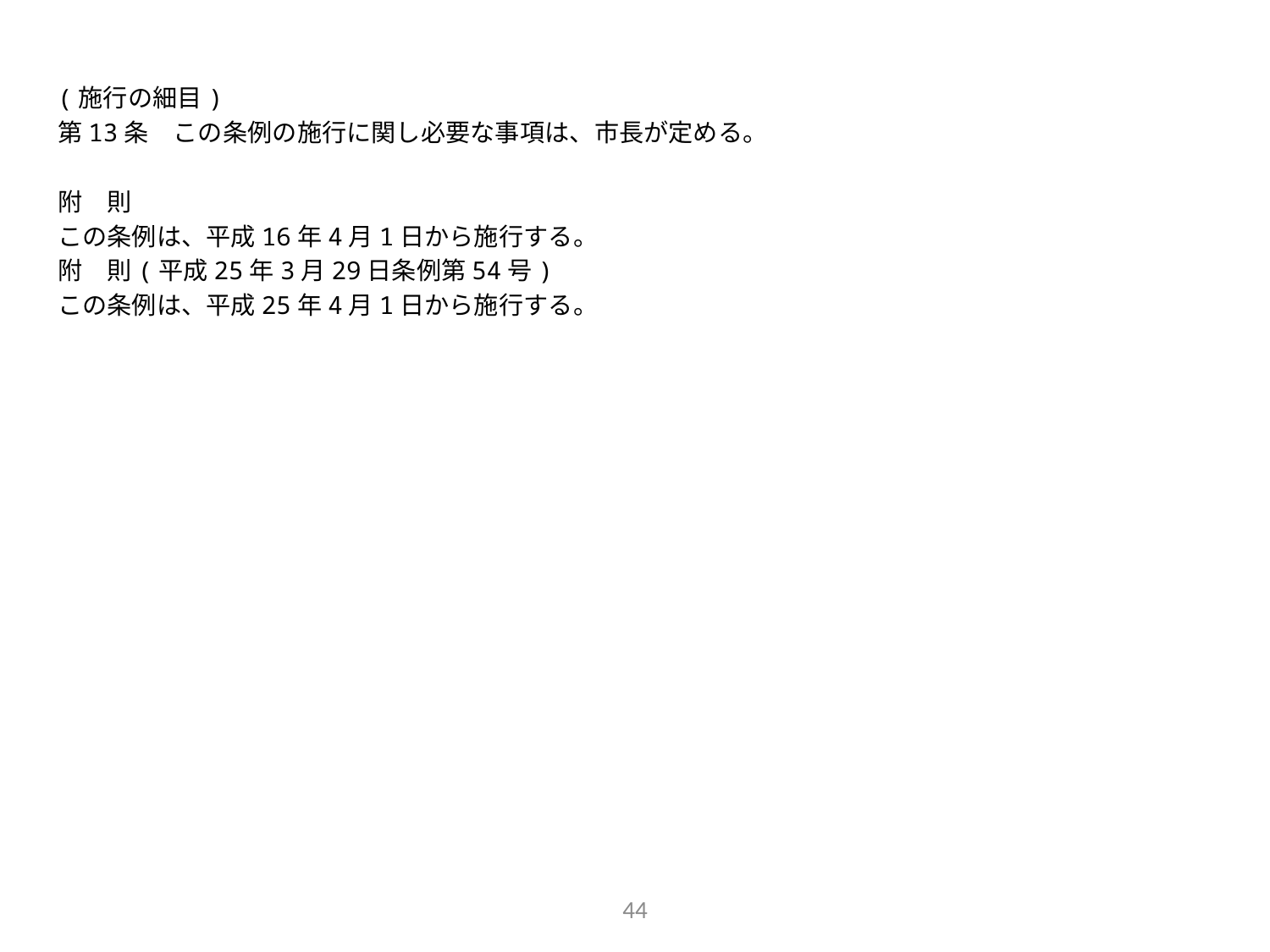

(施行の細目)
第13条　この条例の施行に関し必要な事項は、市長が定める。

附　則
この条例は、平成16年4月1日から施行する。
附　則(平成25年3月29日条例第54号)
この条例は、平成25年4月1日から施行する。
44